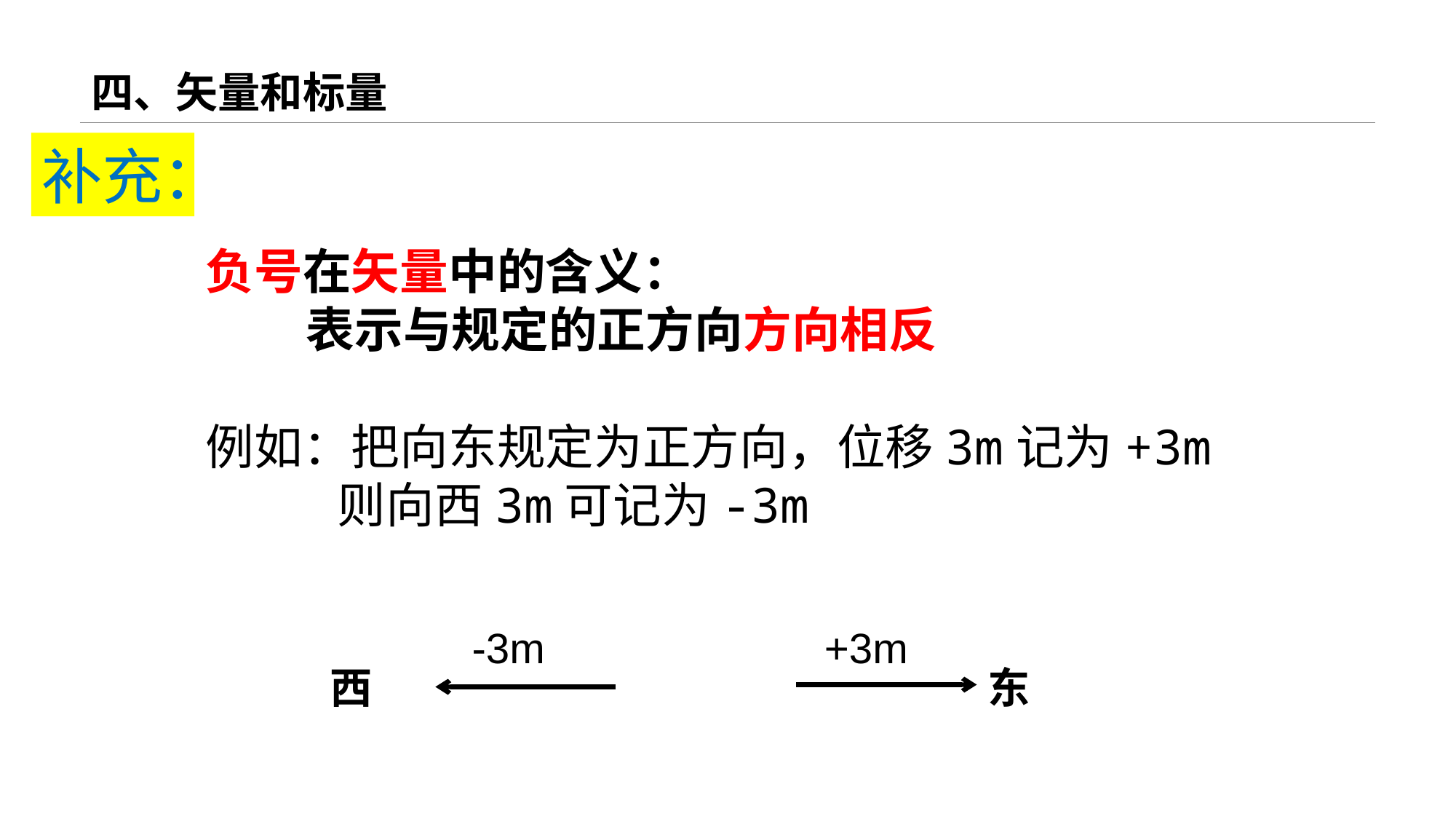

# 四、矢量和标量
补充：
负号在矢量中的含义：
        表示与规定的正方向方向相反

例如：把向东规定为正方向，位移3m记为+3m
           则向西3m可记为-3m

-3m
+3m
西
东